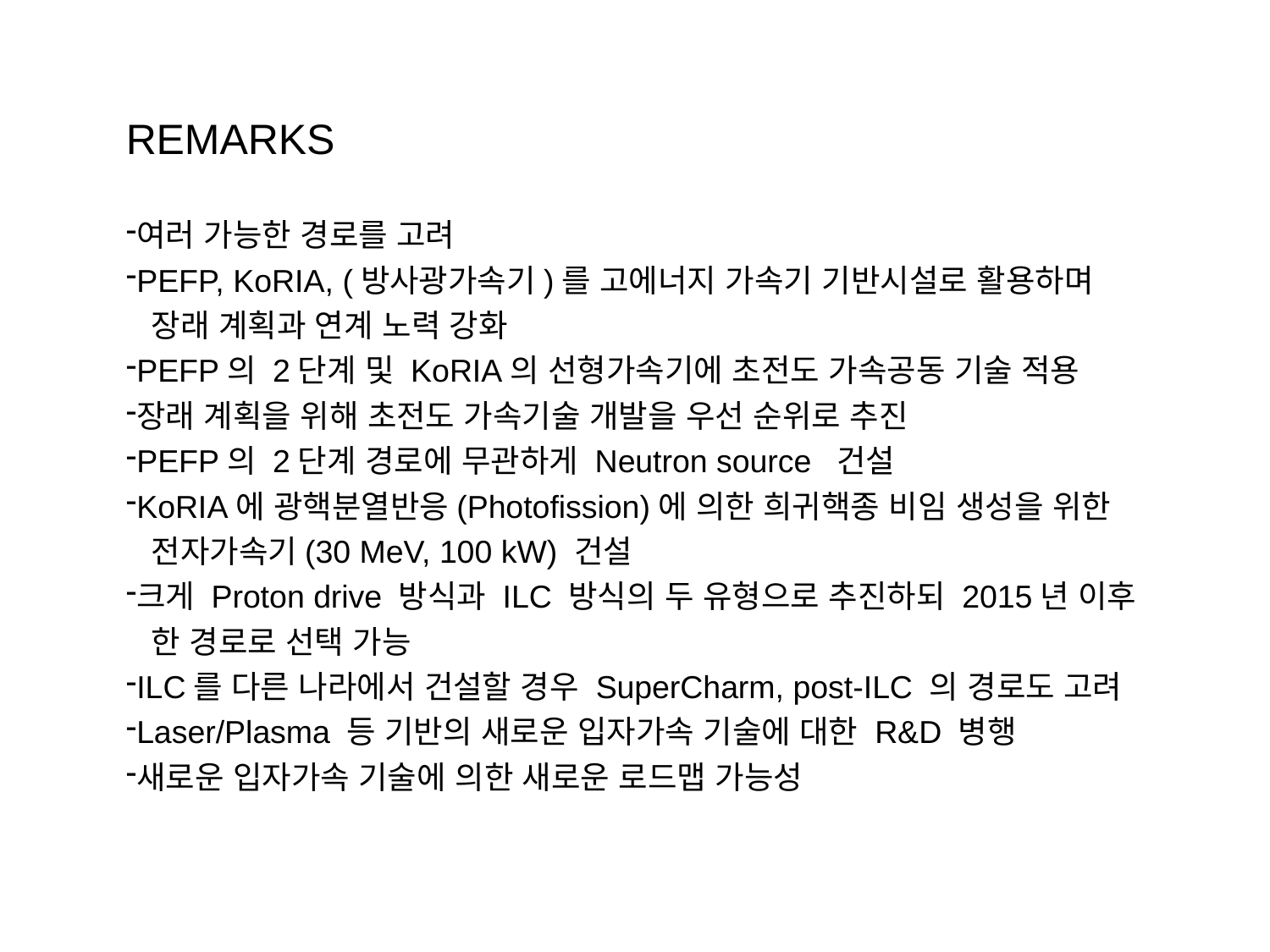

REMARKS

여러 가능한 경로를 고려
PEFP, KoRIA, (방사광가속기)를 고에너지 가속기 기반시설로 활용하며
  장래 계획과 연계 노력 강화
PEFP의 2단계 및 KoRIA의 선형가속기에 초전도 가속공동 기술 적용
장래 계획을 위해 초전도 가속기술 개발을 우선 순위로 추진
PEFP의 2단계 경로에 무관하게 Neutron source  건설
KoRIA에 광핵분열반응(Photofission)에 의한 희귀핵종 비임 생성을 위한
  전자가속기(30 MeV, 100 kW) 건설
크게 Proton drive 방식과 ILC 방식의 두 유형으로 추진하되 2015년 이후
  한 경로로 선택 가능
ILC를 다른 나라에서 건설할 경우 SuperCharm, post-ILC 의 경로도 고려
Laser/Plasma 등 기반의 새로운 입자가속 기술에 대한 R&D 병행
새로운 입자가속 기술에 의한 새로운 로드맵 가능성